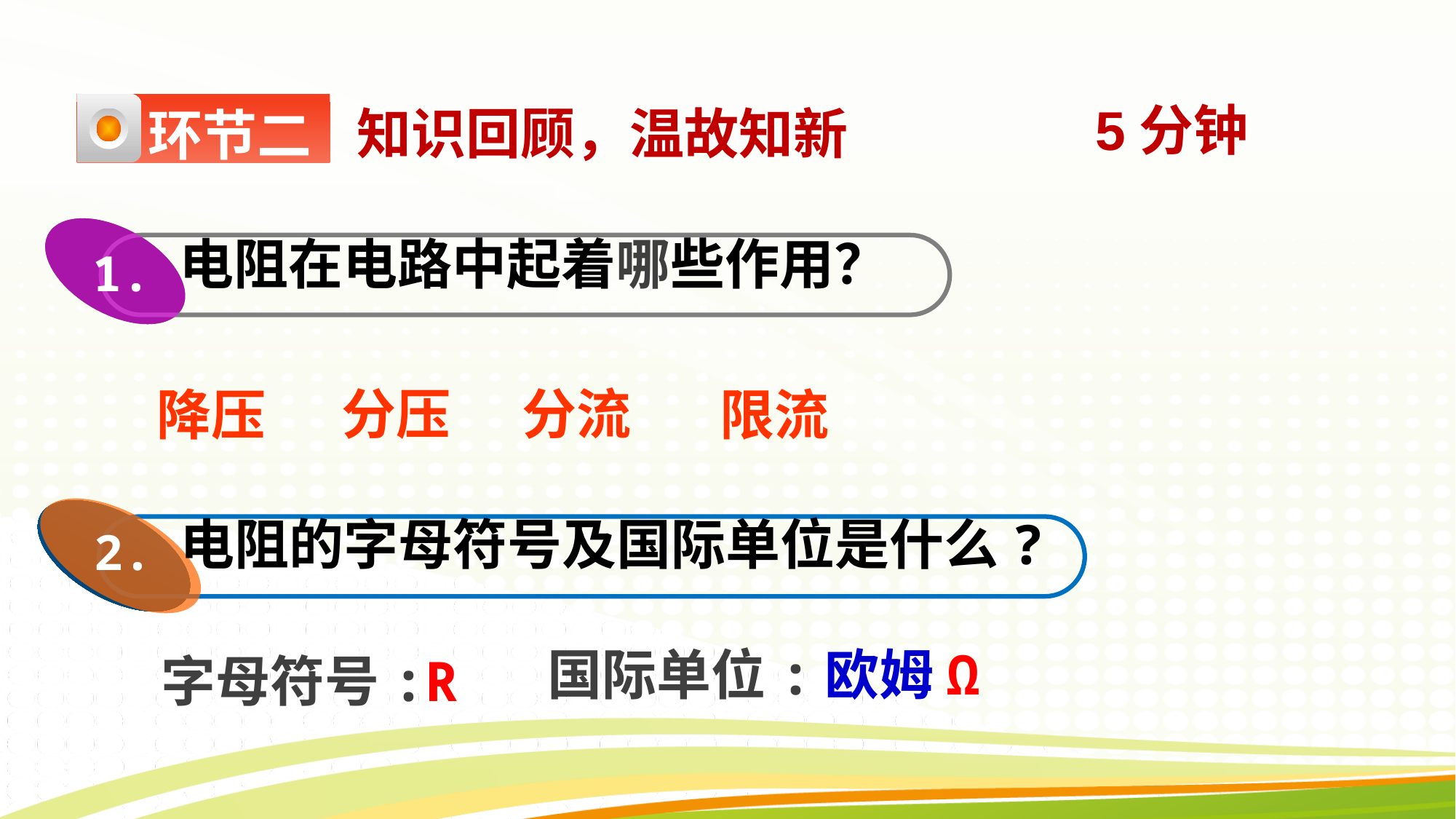

5分钟

环节二
知识回顾，温故知新
电阻在电路中起着哪些作用？

1.

分压
分流
降压
限流
电阻的字母符号及国际单位是什么?

2.

国际单位:欧姆Ω
字母符号:R